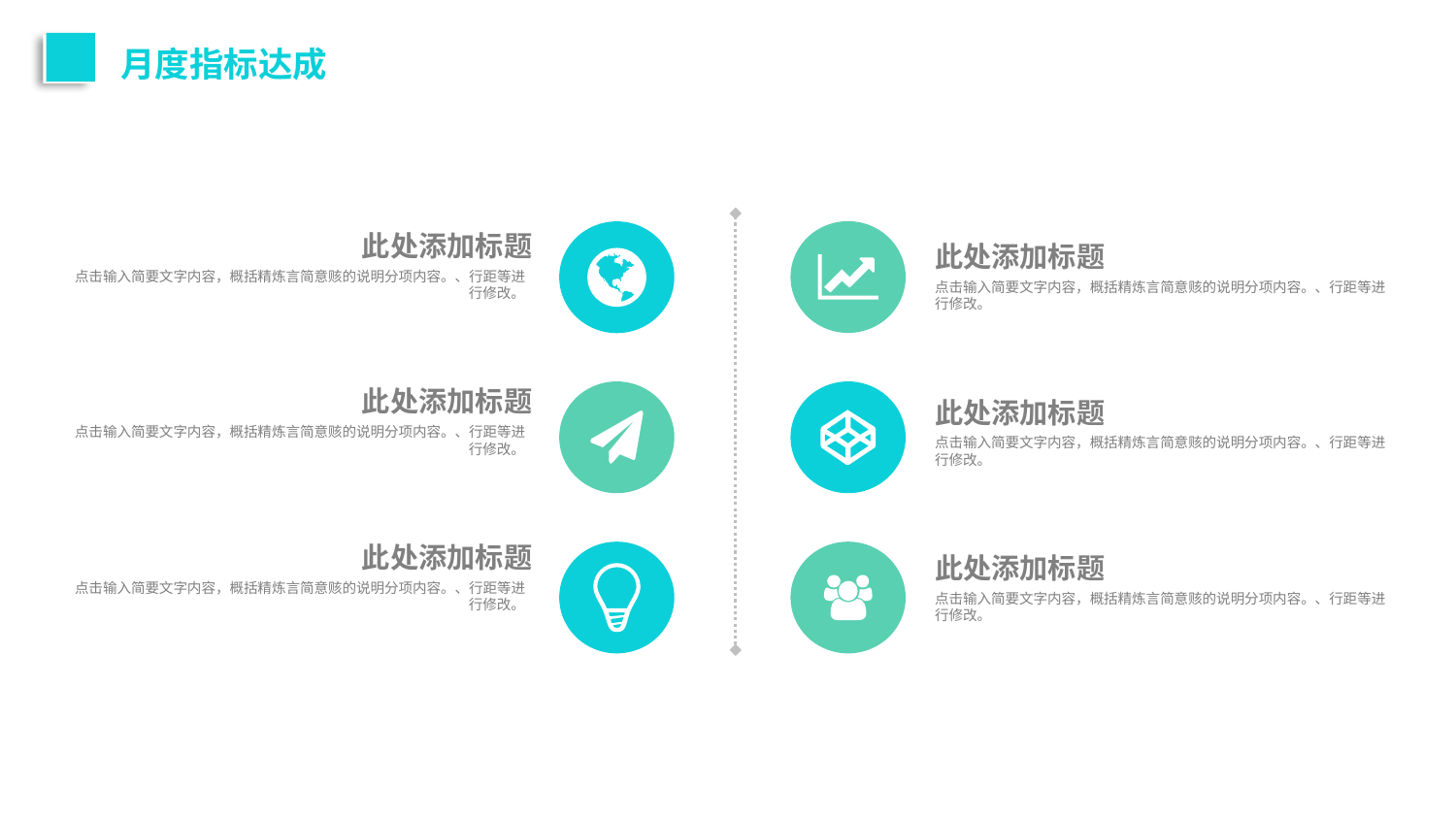

月度指标达成

此处添加标题
点击输入简要文字内容，概括精炼言简意赅的说明分项内容。、行距等进行修改。

此处添加标题
点击输入简要文字内容，概括精炼言简意赅的说明分项内容。、行距等进行修改。

此处添加标题
点击输入简要文字内容，概括精炼言简意赅的说明分项内容。、行距等进行修改。

此处添加标题
点击输入简要文字内容，概括精炼言简意赅的说明分项内容。、行距等进行修改。

此处添加标题
点击输入简要文字内容，概括精炼言简意赅的说明分项内容。、行距等进行修改。

此处添加标题
点击输入简要文字内容，概括精炼言简意赅的说明分项内容。、行距等进行修改。